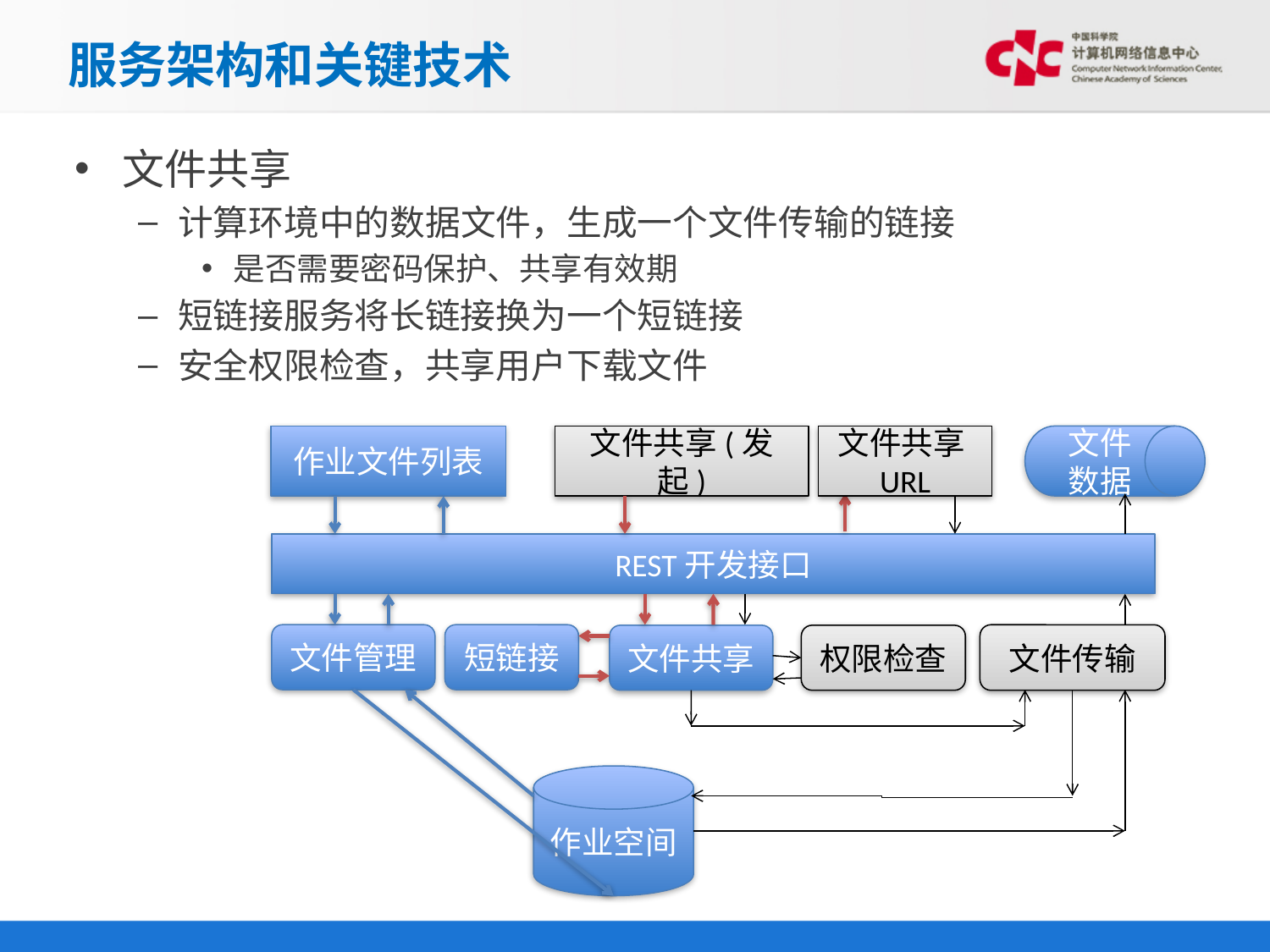

# 服务架构和关键技术
文件共享
计算环境中的数据文件，生成一个文件传输的链接
是否需要密码保护、共享有效期
短链接服务将长链接换为一个短链接
安全权限检查，共享用户下载文件
作业文件列表
文件共享(发起)
文件共享URL
文件数据
REST开发接口
文件管理
短链接
文件传输
文件共享
权限检查
作业空间